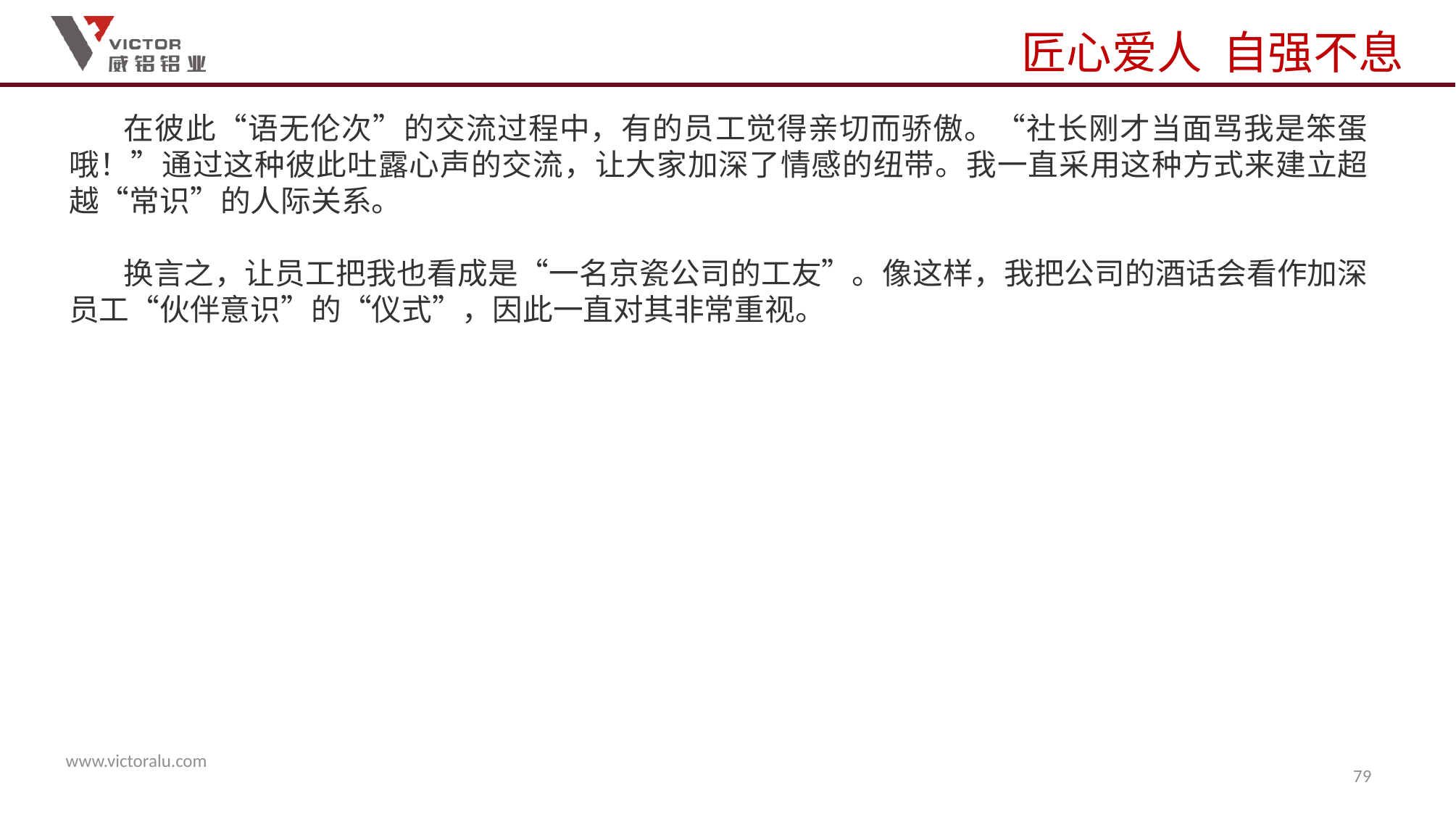

在彼此“语无伦次”的交流过程中，有的员工觉得亲切而骄傲。“社长刚才当面骂我是笨蛋哦！”通过这种彼此吐露心声的交流，让大家加深了情感的纽带。我一直采用这种方式来建立超越“常识”的人际关系。

换言之，让员工把我也看成是“一名京瓷公司的工友”。像这样，我把公司的酒话会看作加深员工“伙伴意识”的“仪式”，因此一直对其非常重视。

79